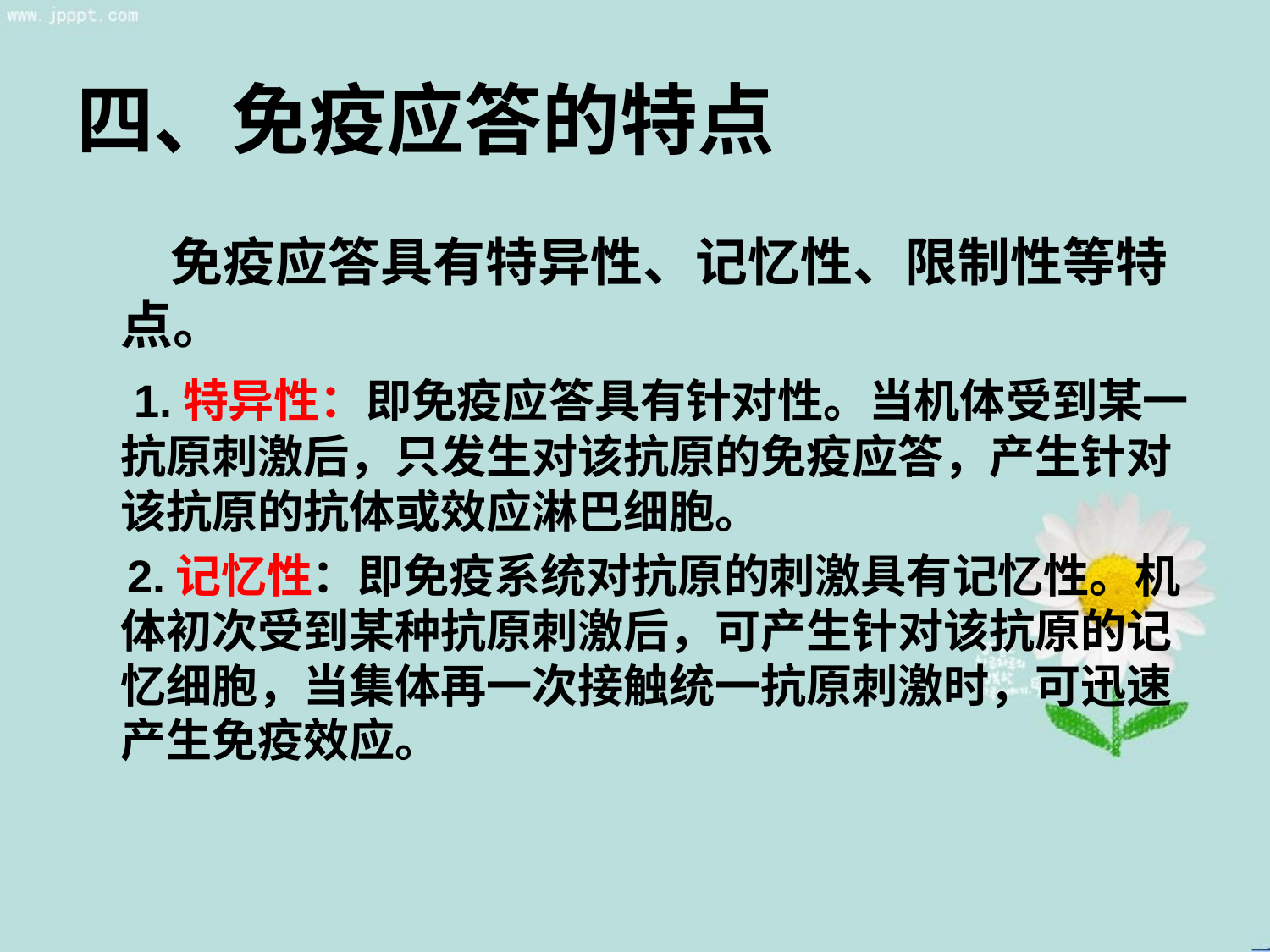

# 四、免疫应答的特点
       免疫应答具有特异性、记忆性、限制性等特点。
    1.特异性：即免疫应答具有针对性。当机体受到某一抗原刺激后，只发生对该抗原的免疫应答，产生针对该抗原的抗体或效应淋巴细胞。
    2.记忆性：即免疫系统对抗原的刺激具有记忆性。机体初次受到某种抗原刺激后，可产生针对该抗原的记忆细胞，当集体再一次接触统一抗原刺激时，可迅速产生免疫效应。